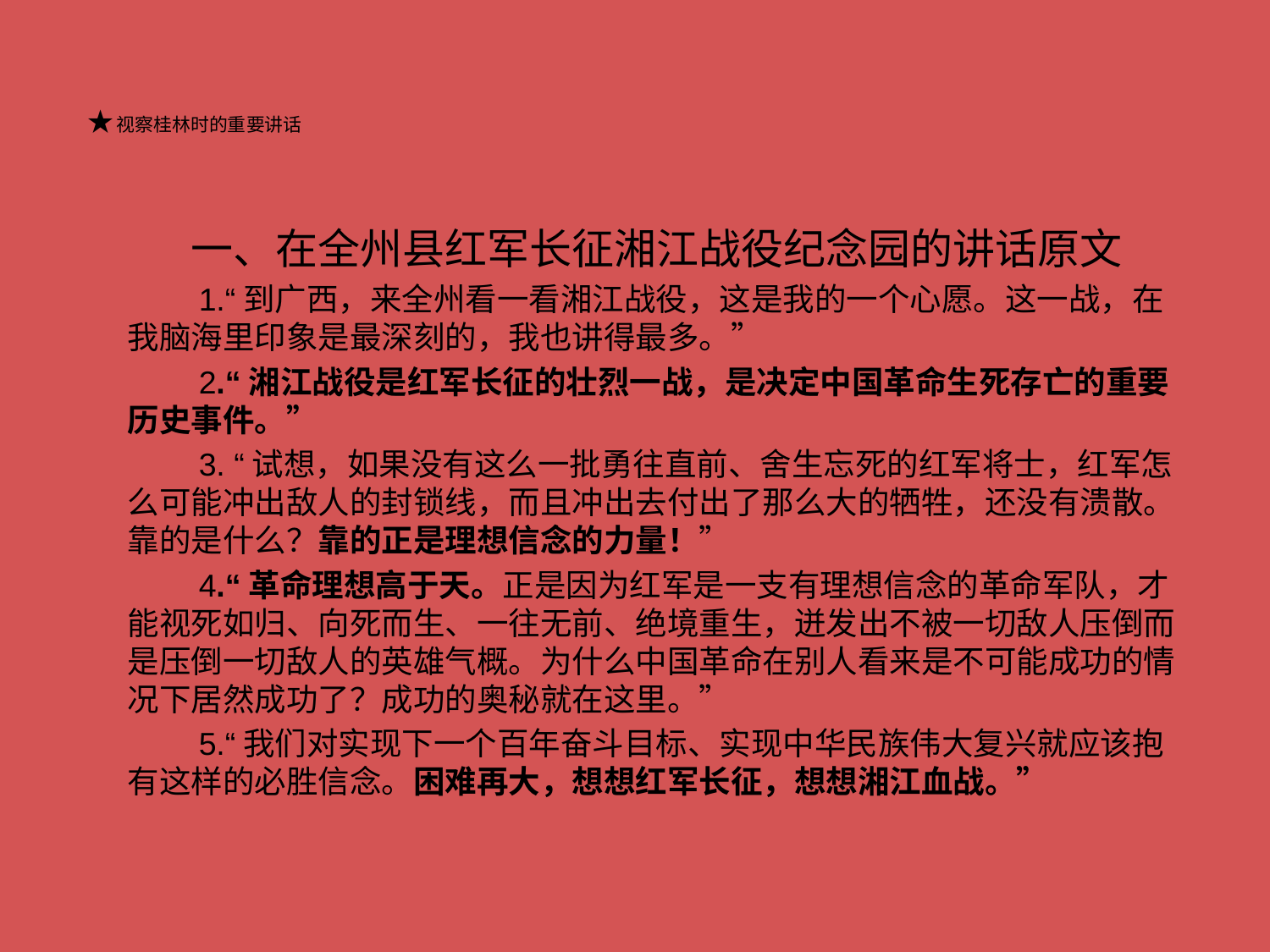

# ★视察桂林时的重要讲话
       一、在全州县红军长征湘江战役纪念园的讲话原文
        1.“到广西，来全州看一看湘江战役，这是我的一个心愿。这一战，在我脑海里印象是最深刻的，我也讲得最多。”
　　2.“湘江战役是红军长征的壮烈一战，是决定中国革命生死存亡的重要历史事件。”
　　3. “试想，如果没有这么一批勇往直前、舍生忘死的红军将士，红军怎么可能冲出敌人的封锁线，而且冲出去付出了那么大的牺牲，还没有溃散。靠的是什么？靠的正是理想信念的力量！”
　　4.“革命理想高于天。正是因为红军是一支有理想信念的革命军队，才能视死如归、向死而生、一往无前、绝境重生，迸发出不被一切敌人压倒而是压倒一切敌人的英雄气概。为什么中国革命在别人看来是不可能成功的情况下居然成功了？成功的奥秘就在这里。”
　　5.“我们对实现下一个百年奋斗目标、实现中华民族伟大复兴就应该抱有这样的必胜信念。困难再大，想想红军长征，想想湘江血战。”